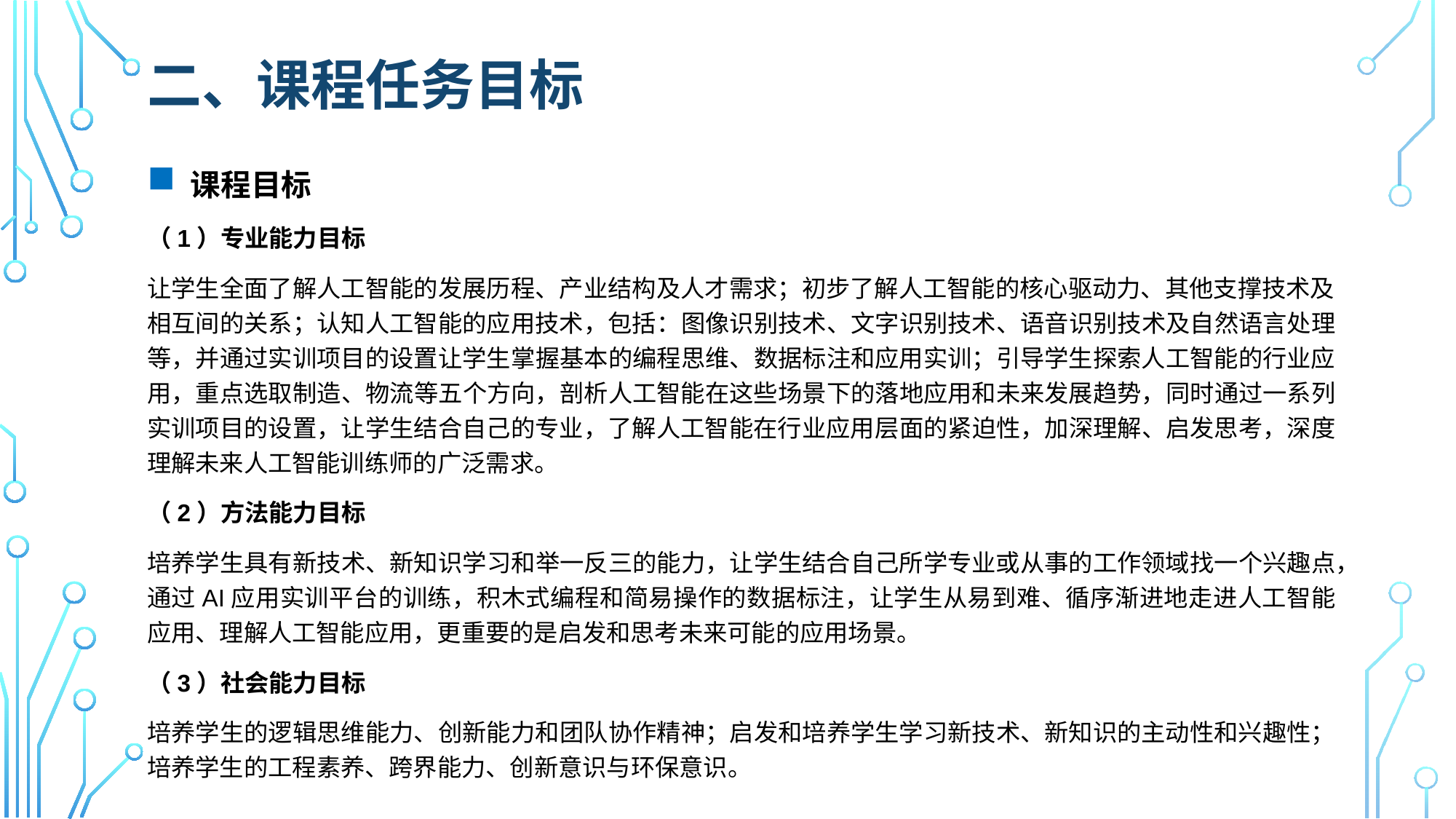

# 二、课程任务目标
 课程目标
（1）专业能力目标
让学生全面了解人工智能的发展历程、产业结构及人才需求；初步了解人工智能的核心驱动力、其他支撑技术及相互间的关系；认知人工智能的应用技术，包括：图像识别技术、文字识别技术、语音识别技术及自然语言处理等，并通过实训项目的设置让学生掌握基本的编程思维、数据标注和应用实训；引导学生探索人工智能的行业应用，重点选取制造、物流等五个方向，剖析人工智能在这些场景下的落地应用和未来发展趋势，同时通过一系列实训项目的设置，让学生结合自己的专业，了解人工智能在行业应用层面的紧迫性，加深理解、启发思考，深度理解未来人工智能训练师的广泛需求。
（2）方法能力目标
培养学生具有新技术、新知识学习和举一反三的能力，让学生结合自己所学专业或从事的工作领域找一个兴趣点，通过AI应用实训平台的训练，积木式编程和简易操作的数据标注，让学生从易到难、循序渐进地走进人工智能应用、理解人工智能应用，更重要的是启发和思考未来可能的应用场景。
（3）社会能力目标
培养学生的逻辑思维能力、创新能力和团队协作精神；启发和培养学生学习新技术、新知识的主动性和兴趣性；培养学生的工程素养、跨界能力、创新意识与环保意识。